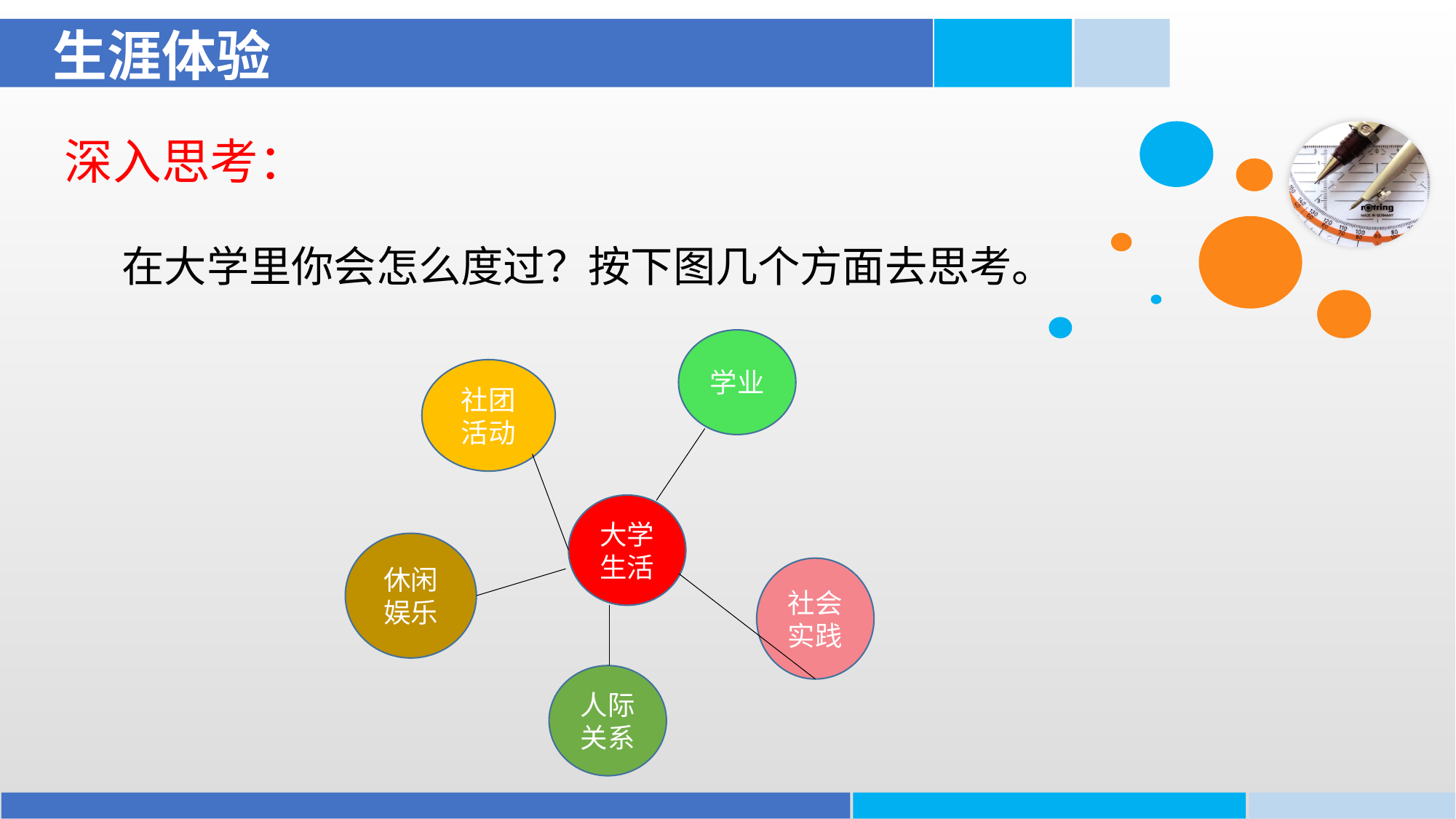

生涯体验
深入思考：

     在大学里你会怎么度过？按下图几个方面去思考。
学业
社团活动
大学生活
休闲娱乐
社会实践
人际关系